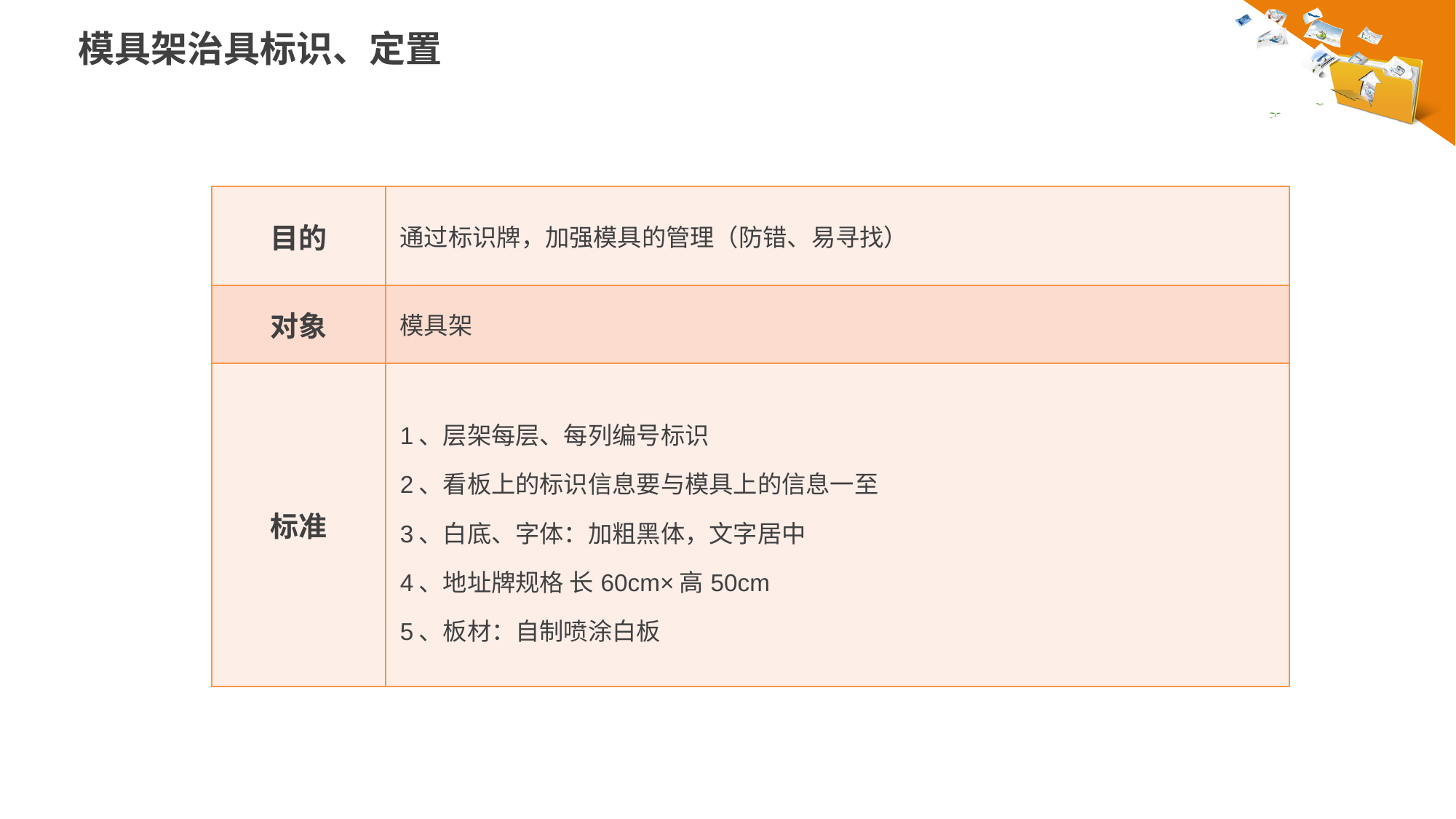

模具架治具标识、定置
| 目的 | 通过标识牌，加强模具的管理（防错、易寻找） |
| --- | --- |
| 对象 | 模具架 |
| 标准 | 1、层架每层、每列编号标识 2、看板上的标识信息要与模具上的信息一至 3、白底、字体：加粗黑体，文字居中 4、地址牌规格 长60cm×高50cm 5、板材：自制喷涂白板 |